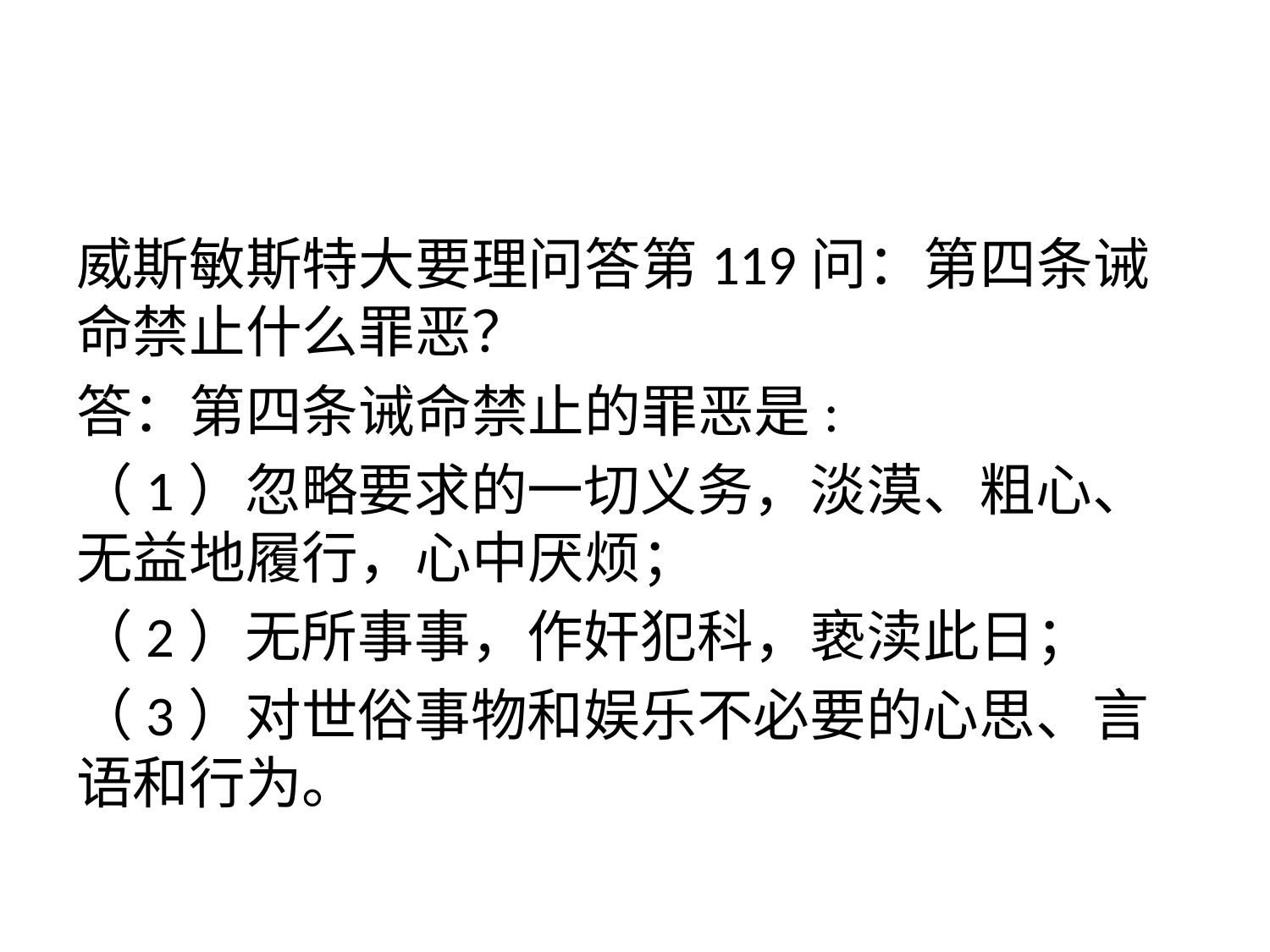

#
威斯敏斯特大要理问答第119问：第四条诫命禁止什么罪恶？
答：第四条诫命禁止的罪恶是:
（1）忽略要求的一切义务，淡漠、粗心、无益地履行，心中厌烦；
（2）无所事事，作奸犯科，亵渎此日；
（3）对世俗事物和娱乐不必要的心思、言语和行为。